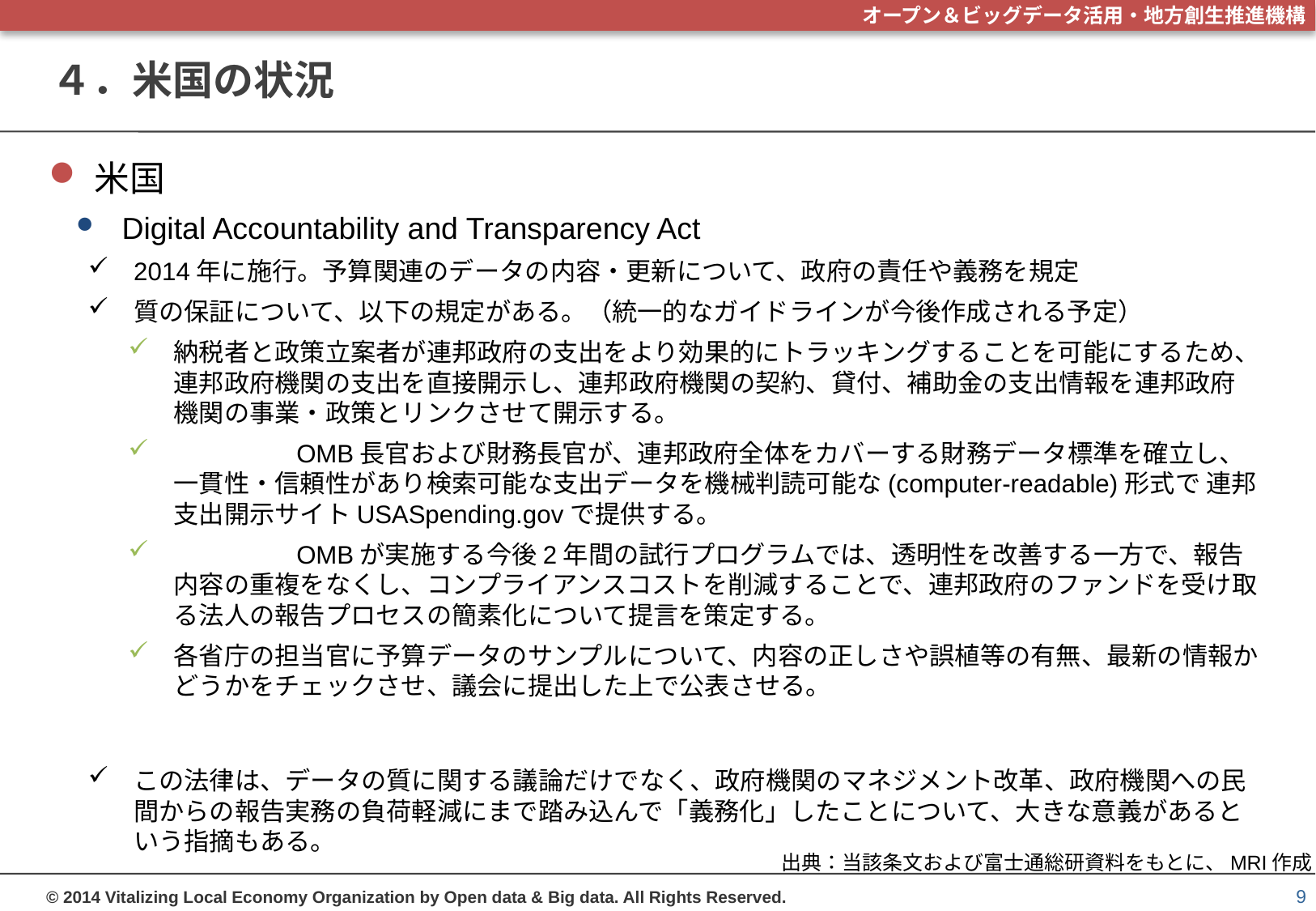

# ４．米国の状況
米国
Digital Accountability and Transparency Act
2014年に施行。予算関連のデータの内容・更新について、政府の責任や義務を規定
質の保証について、以下の規定がある。（統一的なガイドラインが今後作成される予定）
納税者と政策立案者が連邦政府の支出をより効果的にトラッキングすることを可能にするため、連邦政府機関の支出を直接開示し、連邦政府機関の契約、貸付、補助金の支出情報を連邦政府機関の事業・政策とリンクさせて開示する。
	OMB長官および財務長官が、連邦政府全体をカバーする財務データ標準を確立し、一貫性・信頼性があり検索可能な支出データを機械判読可能な(computer-readable)形式で 連邦支出開示サイトUSASpending.govで提供する。
	OMBが実施する今後2年間の試行プログラムでは、透明性を改善する一方で、報告内容の重複をなくし、コンプライアンスコストを削減することで、連邦政府のファンドを受け取る法人の報告プロセスの簡素化について提言を策定する。
各省庁の担当官に予算データのサンプルについて、内容の正しさや誤植等の有無、最新の情報かどうかをチェックさせ、議会に提出した上で公表させる。

この法律は、データの質に関する議論だけでなく、政府機関のマネジメント改革、政府機関への民間からの報告実務の負荷軽減にまで踏み込んで「義務化」したことについて、大きな意義があるという指摘もある。
出典：当該条文および富士通総研資料をもとに、MRI作成
9